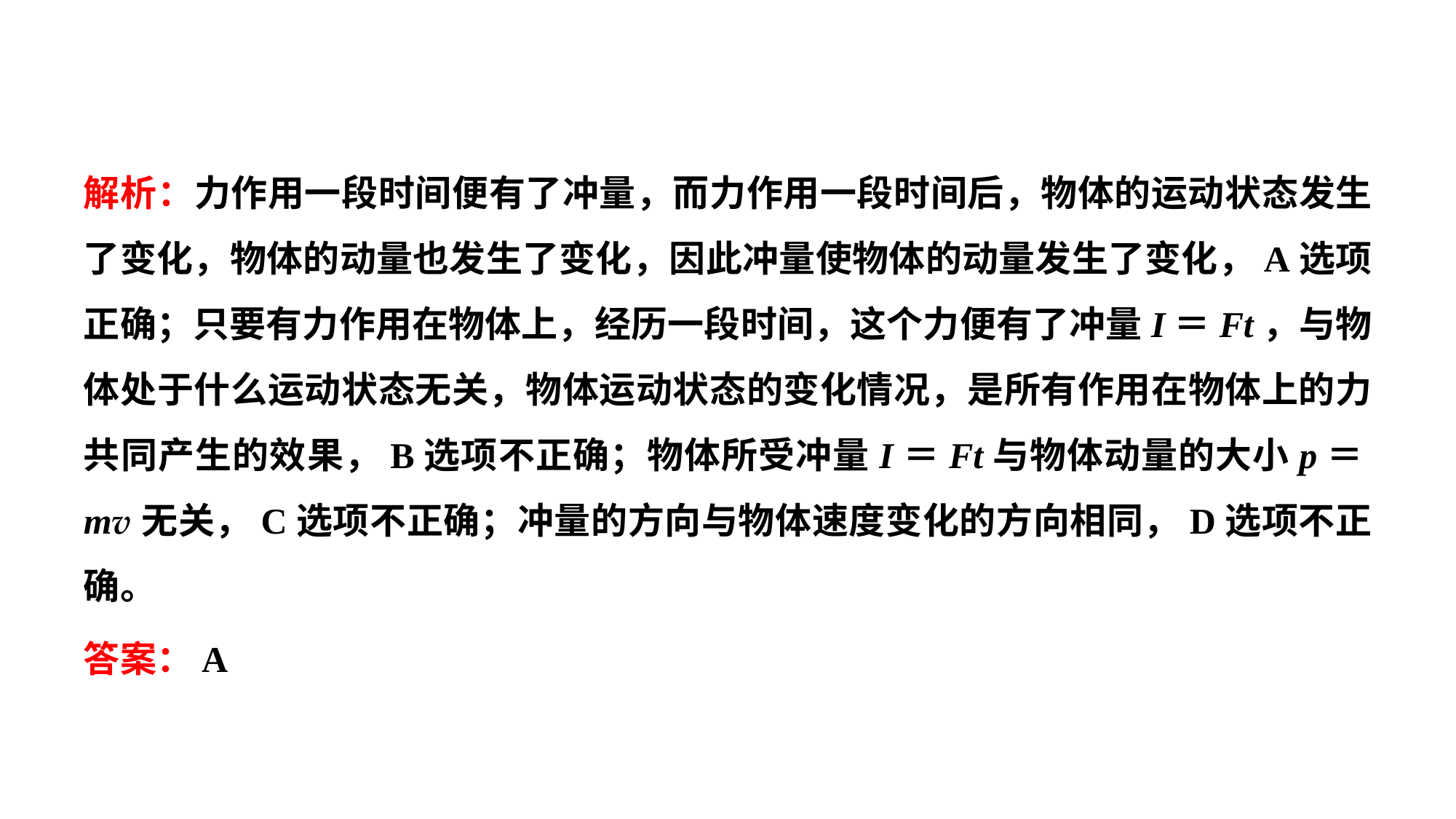

解析：力作用一段时间便有了冲量，而力作用一段时间后，物体的运动状态发生了变化，物体的动量也发生了变化，因此冲量使物体的动量发生了变化，A选项正确；只要有力作用在物体上，经历一段时间，这个力便有了冲量I＝Ft，与物体处于什么运动状态无关，物体运动状态的变化情况，是所有作用在物体上的力共同产生的效果，B选项不正确；物体所受冲量I＝Ft与物体动量的大小p＝mv无关，C选项不正确；冲量的方向与物体速度变化的方向相同，D选项不正确。
答案：A